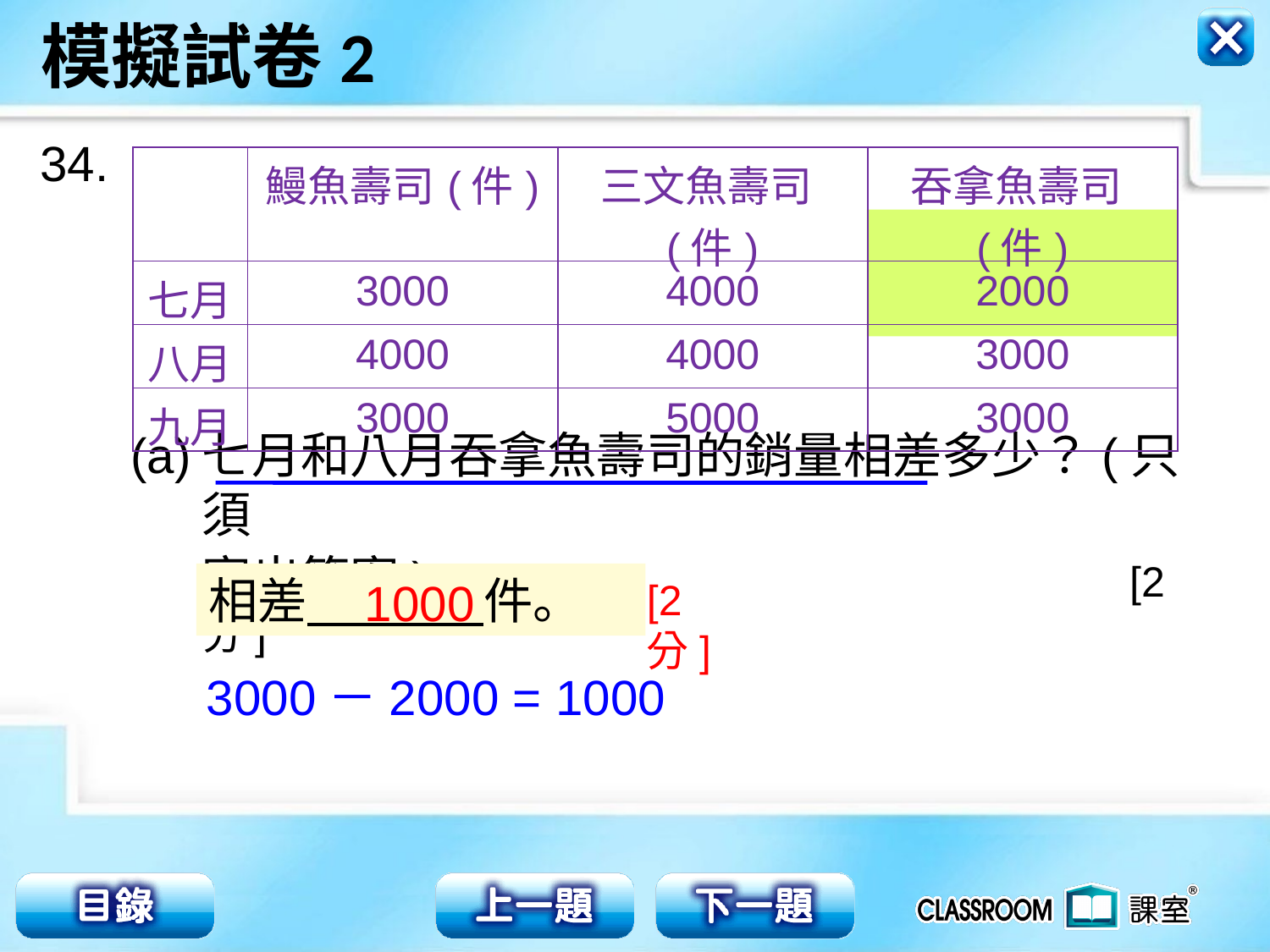

34.
|  | 鰻魚壽司(件) | 三文魚壽司(件) | 吞拿魚壽司(件) |
| --- | --- | --- | --- |
| 七月 | 3000 | 4000 | 2000 |
| 八月 | 4000 | 4000 | 3000 |
| 九月 | 3000 | 5000 | 3000 |

(a)
七月和八月吞拿魚壽司的銷量相差多少？(只須
寫出答案)                                                   [2分]

相差                件。
1000
[2分]
3000－2000 = 1000